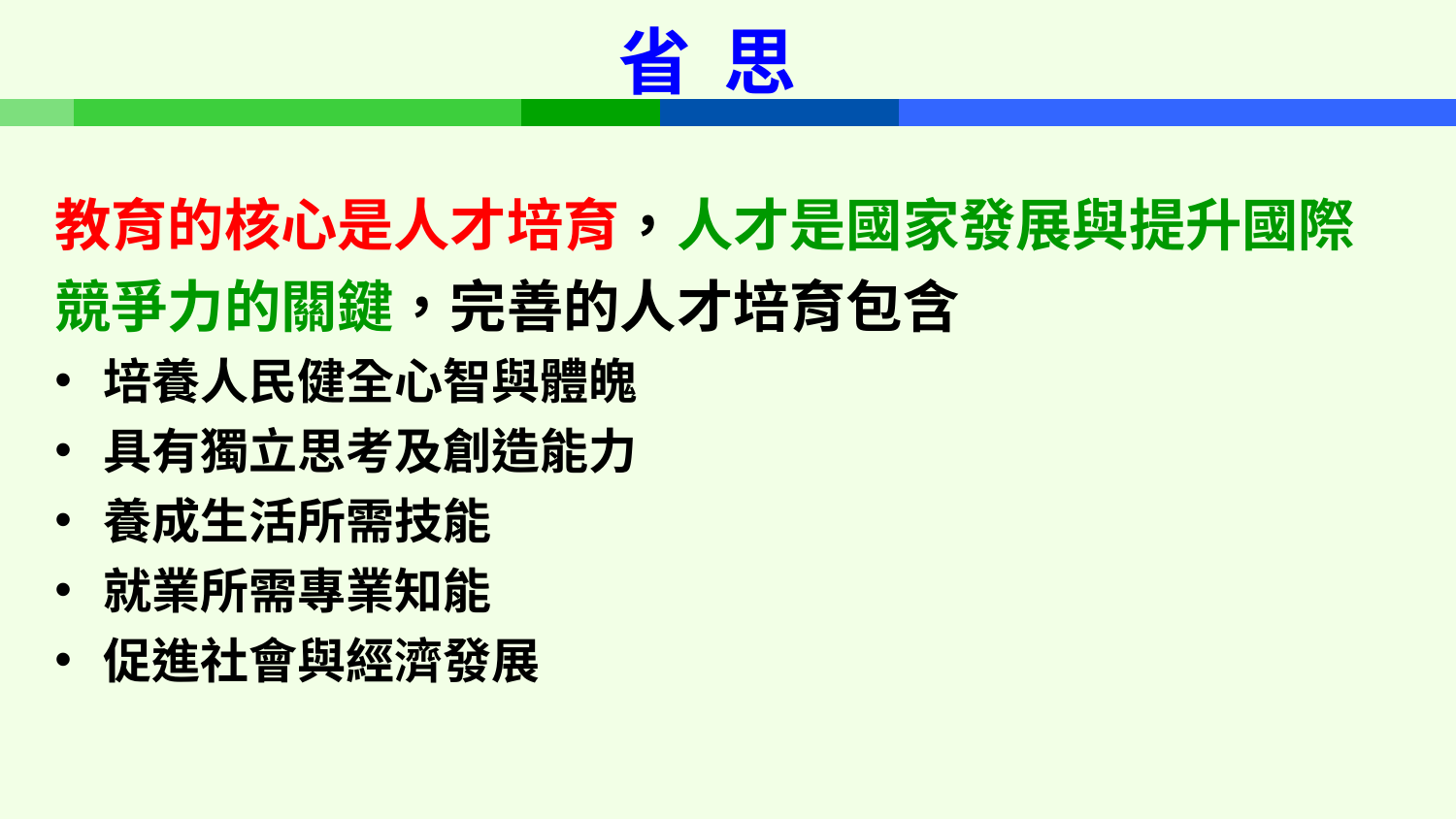

# 省  思
教育的核心是人才培育，人才是國家發展與提升國際競爭力的關鍵，完善的人才培育包含
培養人民健全心智與體魄
具有獨立思考及創造能力
養成生活所需技能
就業所需專業知能
促進社會與經濟發展